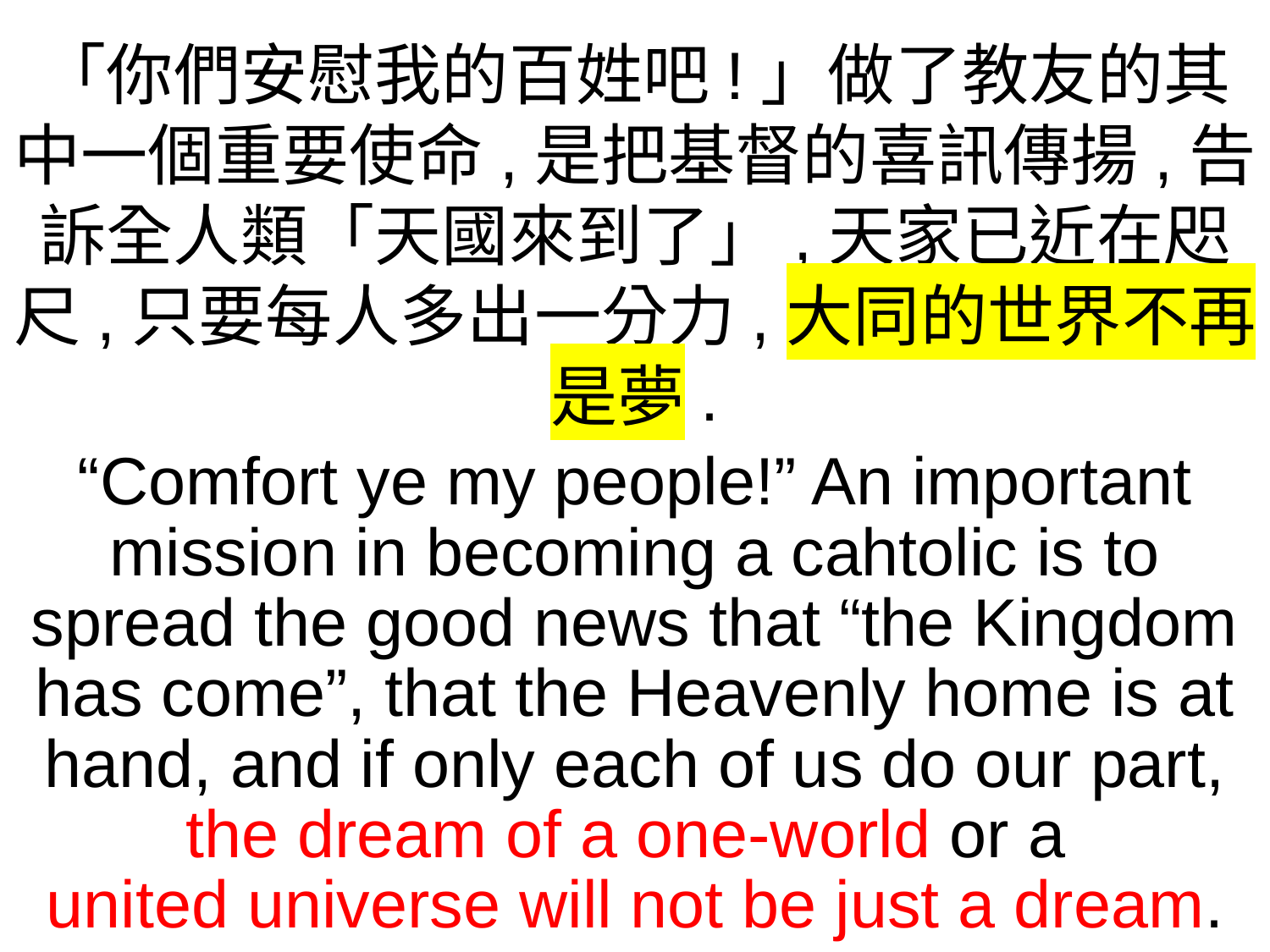

「你們安慰我的百姓吧!」做了教友的其中一個重要使命,是把基督的喜訊傳揚,告訴全人類「天國來到了」,天家已近在咫尺,只要每人多出一分力,大同的世界不再是夢.
“Comfort ye my people!” An important mission in becoming a cahtolic is to spread the good news that “the Kingdom has come”, that the Heavenly home is at hand, and if only each of us do our part, the dream of a one-world or a
united universe will not be just a dream.